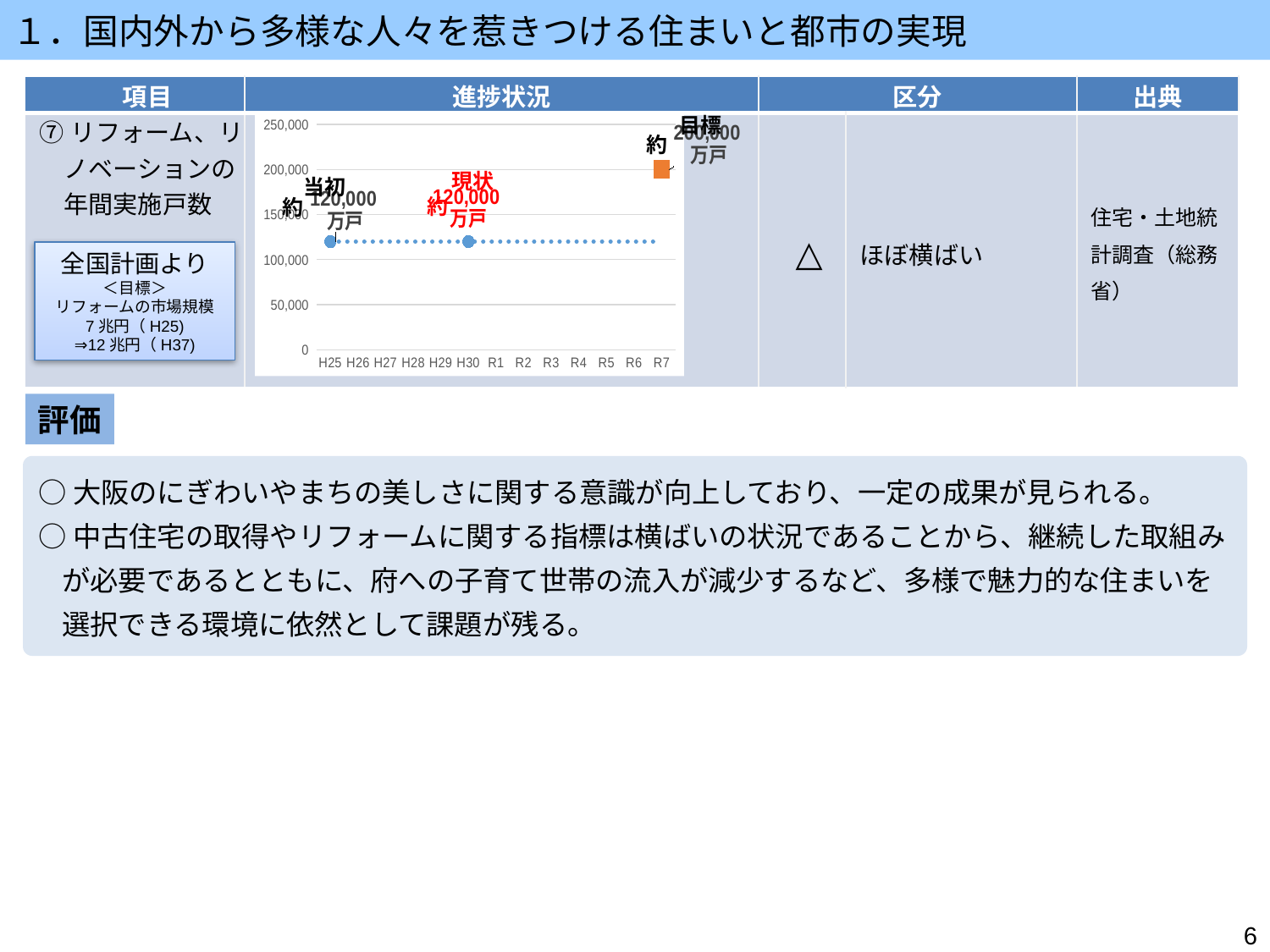

１．国内外から多様な人々を惹きつける住まいと都市の実現
| 項目 | 進捗状況 | 区分 |  | 出典 |
| --- | --- | --- | --- | --- |
| ⑦リフォーム、リノベーションの年間実施戸数 |  | △ | ほぼ横ばい | 住宅・土地統計調査（総務省） |
目標

### Chart

| Category | 進捗状況 | 目標値 |
|---|---|---|
| H25 | 120000.0 | None |
| H26 | None | None |
| H27 | None | None |
| H28 | None | None |
| H29 | None | None |
| H30 | 120000.0 | None |
| R1 | None | None |
| R2 | None | None |
| R3 | None | None |
| R4 | None | None |
| R5 | None | None |
| R6 | None | None |
| R7 | None | 200000.0 |
約
現状
当初
約
約
全国計画より
＜目標＞
リフォームの市場規模
7兆円（H25)
⇒12兆円（H37)
評価
○大阪のにぎわいやまちの美しさに関する意識が向上しており、一定の成果が見られる。
○中古住宅の取得やリフォームに関する指標は横ばいの状況であることから、継続した取組みが必要であるとともに、府への子育て世帯の流入が減少するなど、多様で魅力的な住まいを選択できる環境に依然として課題が残る。
6